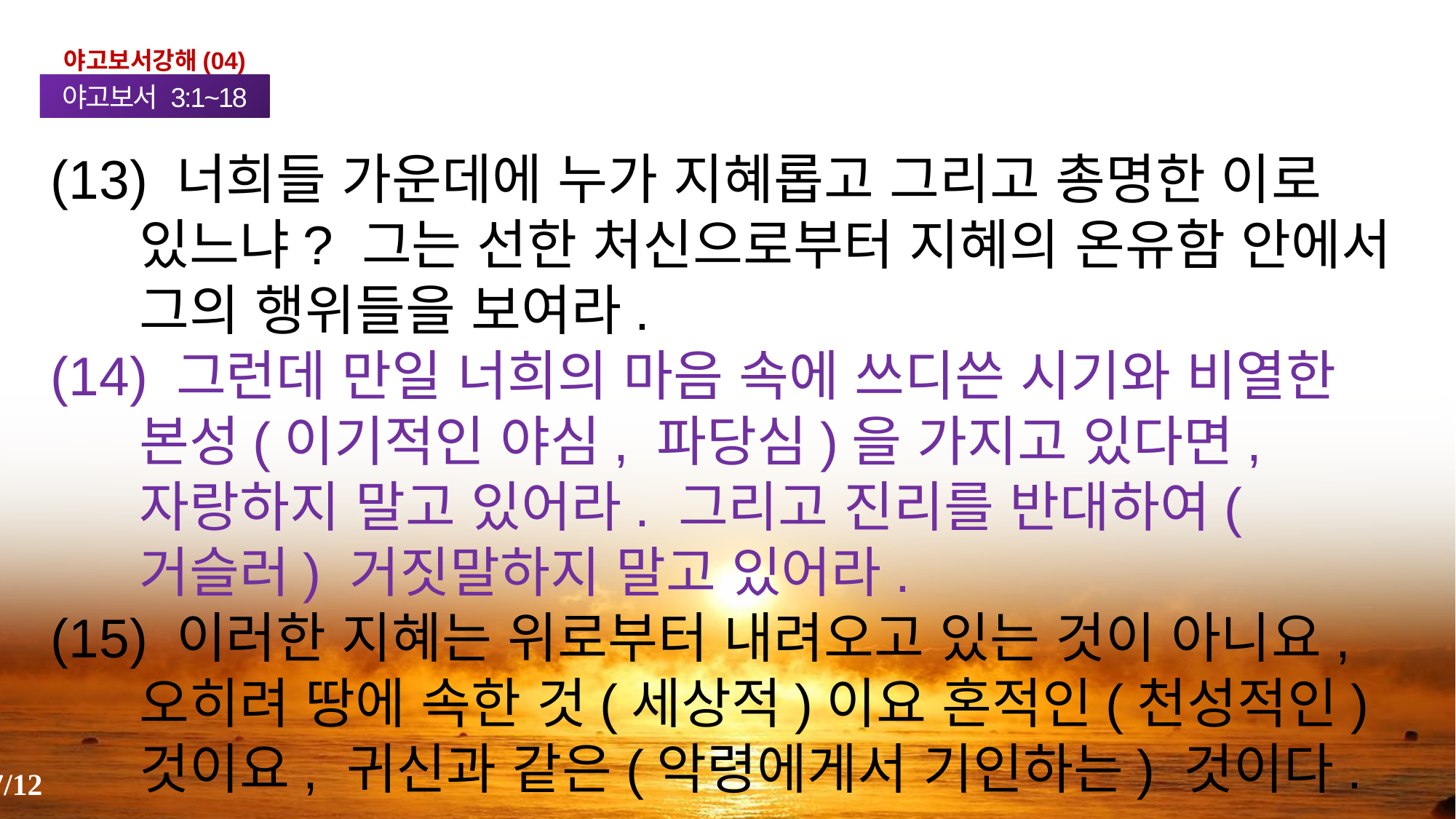

야고보서강해(04)
야고보서 3:1~18

(13) 너희들 가운데에 누가 지혜롭고 그리고 총명한 이로 있느냐? 그는 선한 처신으로부터 지혜의 온유함 안에서 그의 행위들을 보여라.
(14) 그런데 만일 너희의 마음 속에 쓰디쓴 시기와 비열한 본성(이기적인 야심, 파당심)을 가지고 있다면, 자랑하지 말고 있어라. 그리고 진리를 반대하여(거슬러) 거짓말하지 말고 있어라.
(15) 이러한 지혜는 위로부터 내려오고 있는 것이 아니요, 오히려 땅에 속한 것(세상적)이요 혼적인(천성적인) 것이요, 귀신과 같은(악령에게서 기인하는) 것이다.